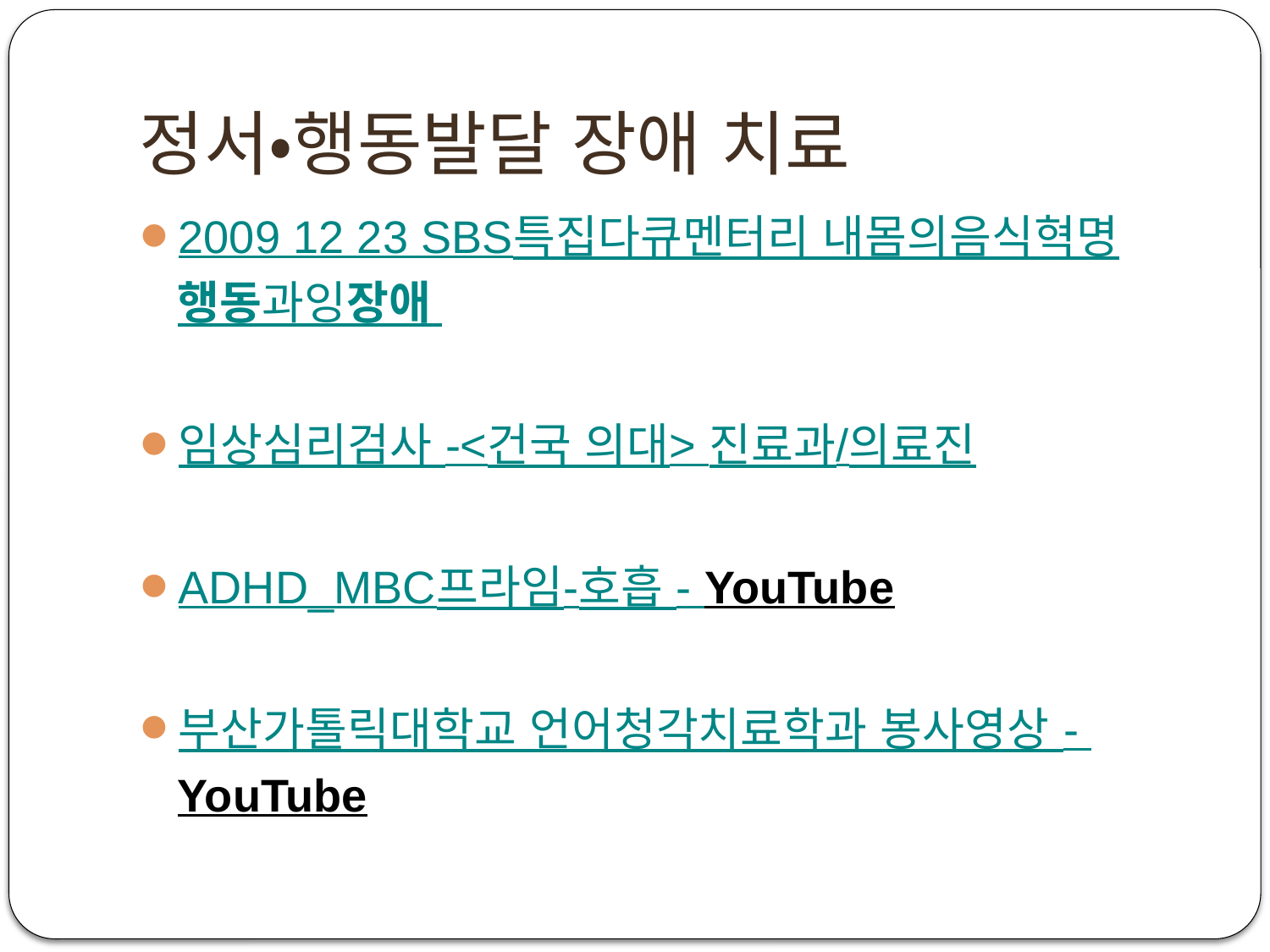

# 정서‧행동발달 장애 치료
2009 12 23 SBS특집다큐멘터리 내몸의음식혁명행동과잉장애

임상심리검사 -<건국 의대> 진료과/의료진

ADHD_MBC프라임-호흡 - YouTube

부산가톨릭대학교 언어청각치료학과 봉사영상 - YouTube